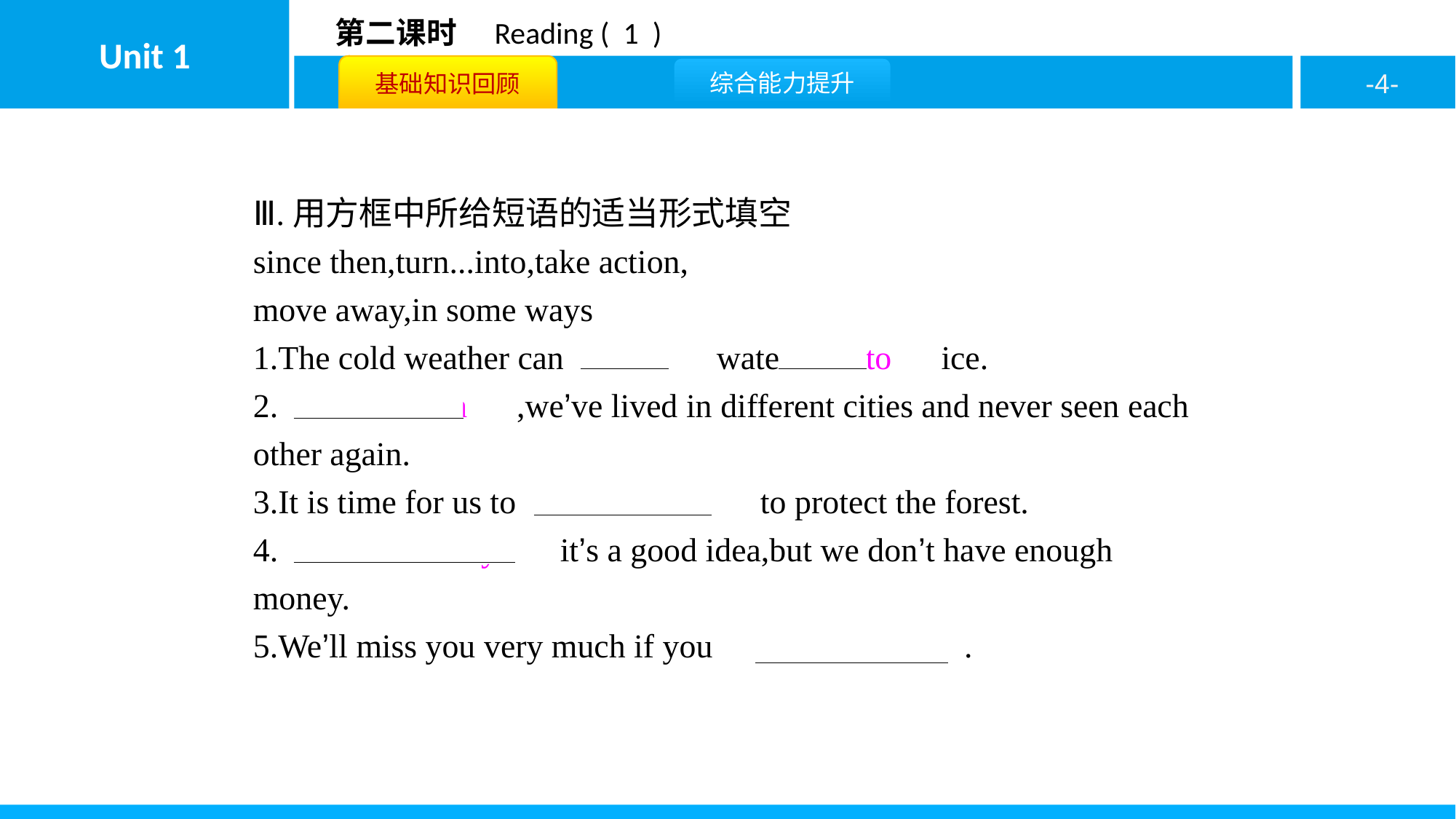

Ⅲ.用方框中所给短语的适当形式填空
since then,turn...into,take action,
move away,in some ways
1.The cold weather can　turn　water　into　ice.
2.　Since then　,we’ve lived in different cities and never seen each other again.
3.It is time for us to　take action　to protect the forest.
4.　In some ways　it’s a good idea,but we don’t have enough money.
5.We’ll miss you very much if you　move away　.